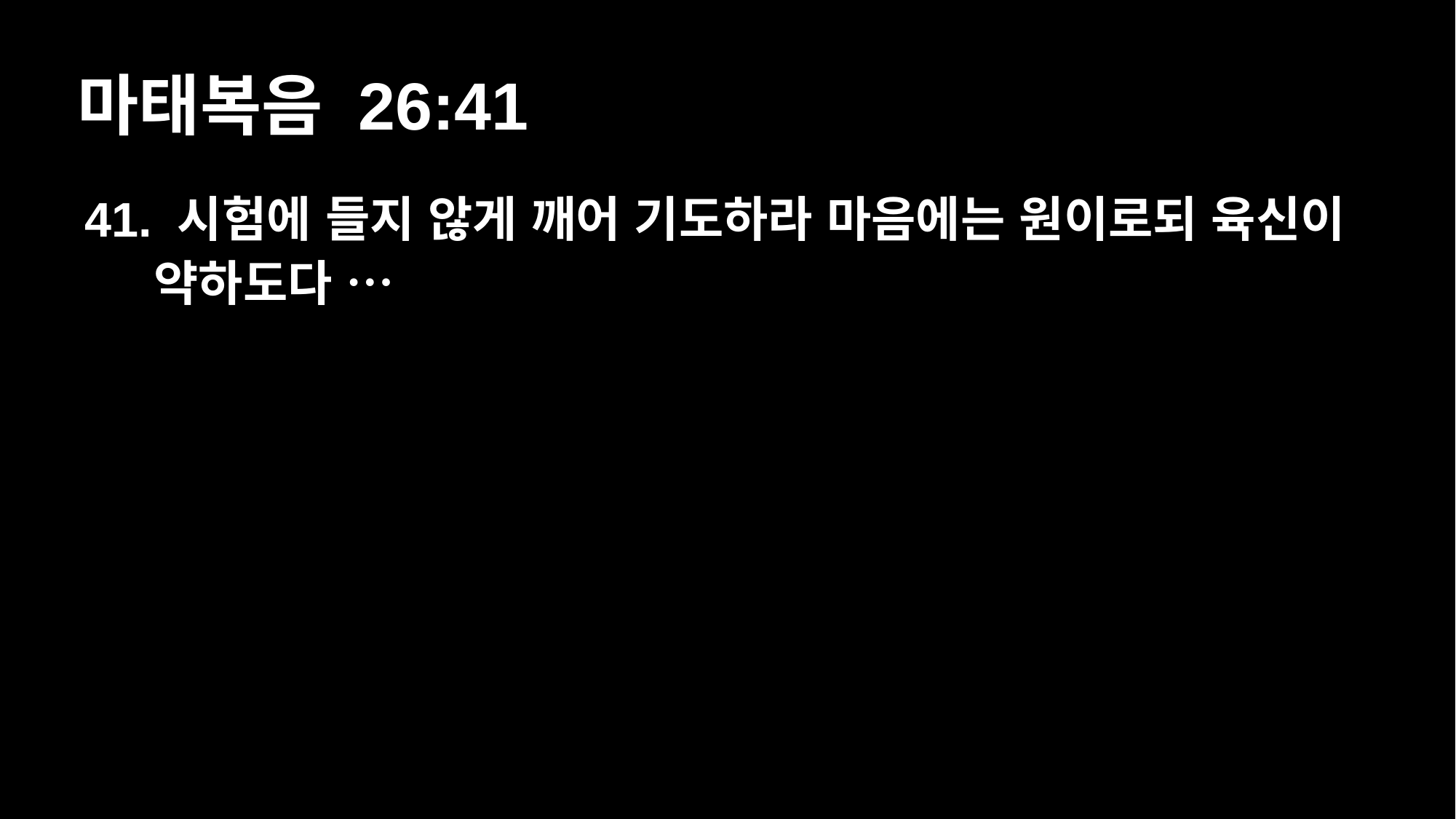

# 마태복음 26:41
41. 시험에 들지 않게 깨어 기도하라 마음에는 원이로되 육신이 약하도다 …